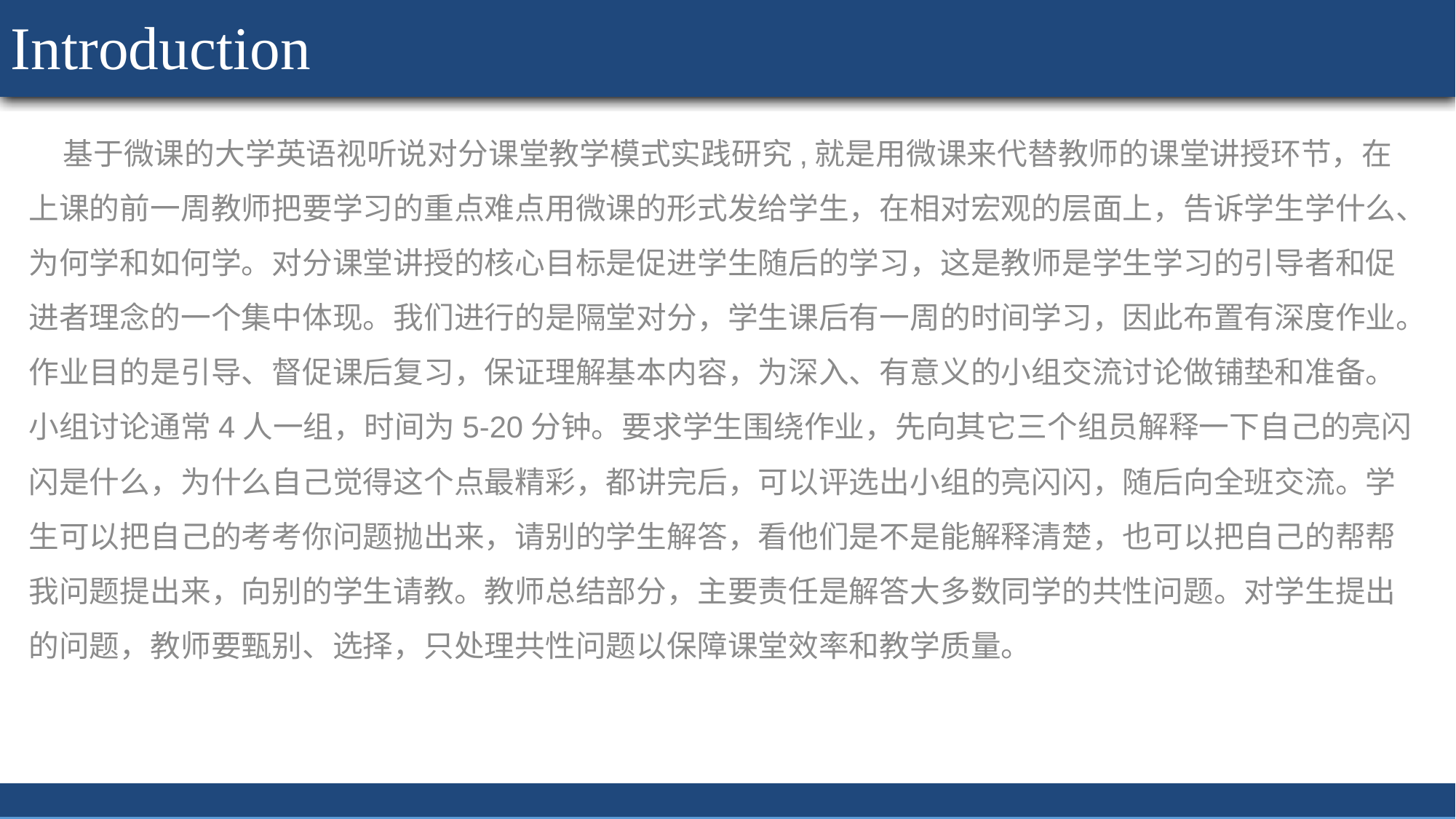

Introduction
LOGO 输入标题内容
    基于微课的大学英语视听说对分课堂教学模式实践研究,就是用微课来代替教师的课堂讲授环节，在上课的前一周教师把要学习的重点难点用微课的形式发给学生，在相对宏观的层面上，告诉学生学什么、为何学和如何学。对分课堂讲授的核心目标是促进学生随后的学习，这是教师是学生学习的引导者和促进者理念的一个集中体现。我们进行的是隔堂对分，学生课后有一周的时间学习，因此布置有深度作业。作业目的是引导、督促课后复习，保证理解基本内容，为深入、有意义的小组交流讨论做铺垫和准备。小组讨论通常4人一组，时间为5-20分钟。要求学生围绕作业，先向其它三个组员解释一下自己的亮闪闪是什么，为什么自己觉得这个点最精彩，都讲完后，可以评选出小组的亮闪闪，随后向全班交流。学生可以把自己的考考你问题抛出来，请别的学生解答，看他们是不是能解释清楚，也可以把自己的帮帮我问题提出来，向别的学生请教。教师总结部分，主要责任是解答大多数同学的共性问题。对学生提出的问题，教师要甄别、选择，只处理共性问题以保障课堂效率和教学质量。